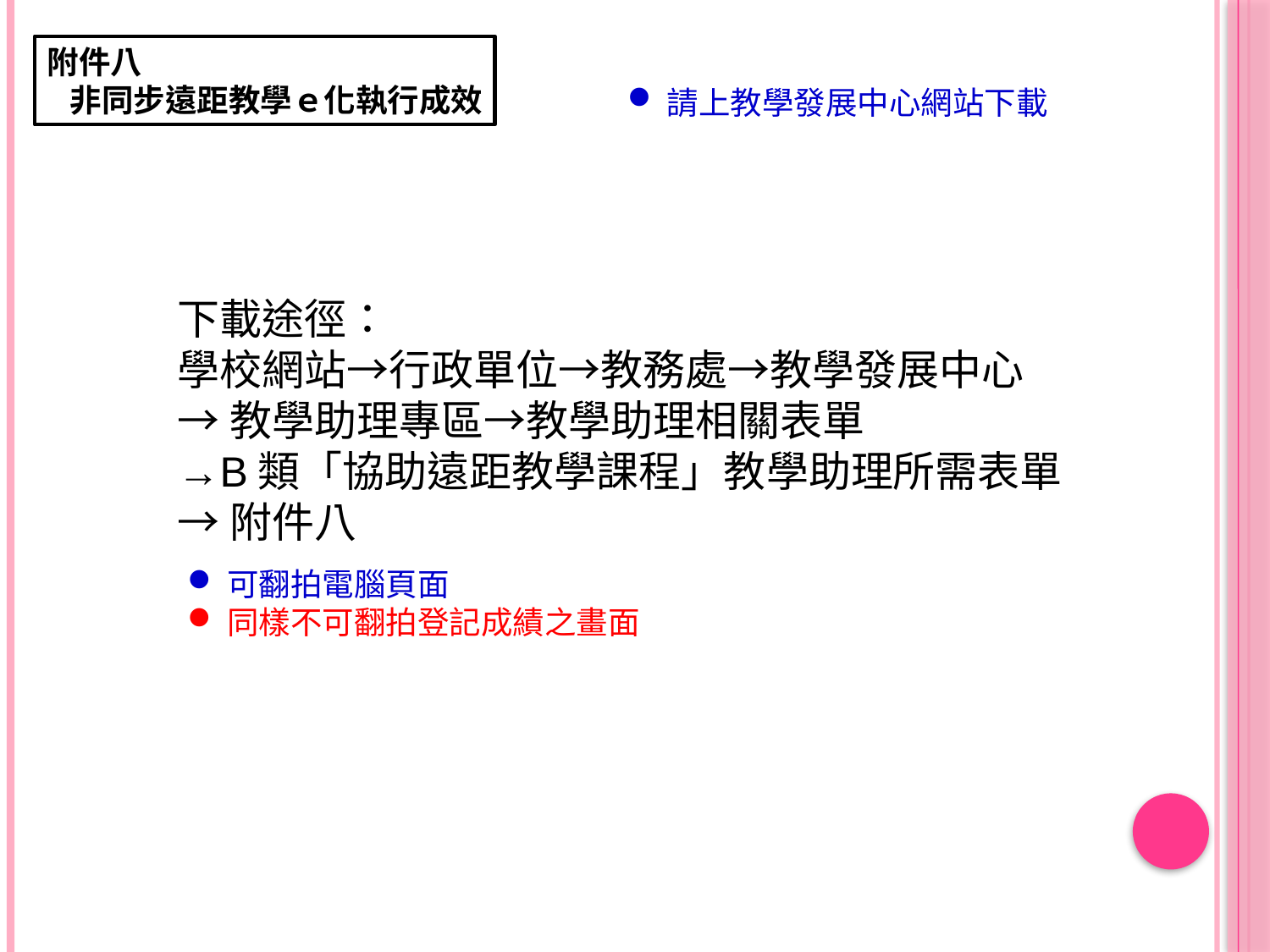

附件八
非同步遠距教學ｅ化執行成效
請上教學發展中心網站下載
下載途徑：
學校網站→行政單位→教務處→教學發展中心
→教學助理專區→教學助理相關表單
→B類「協助遠距教學課程」教學助理所需表單
→附件八
可翻拍電腦頁面
同樣不可翻拍登記成績之畫面